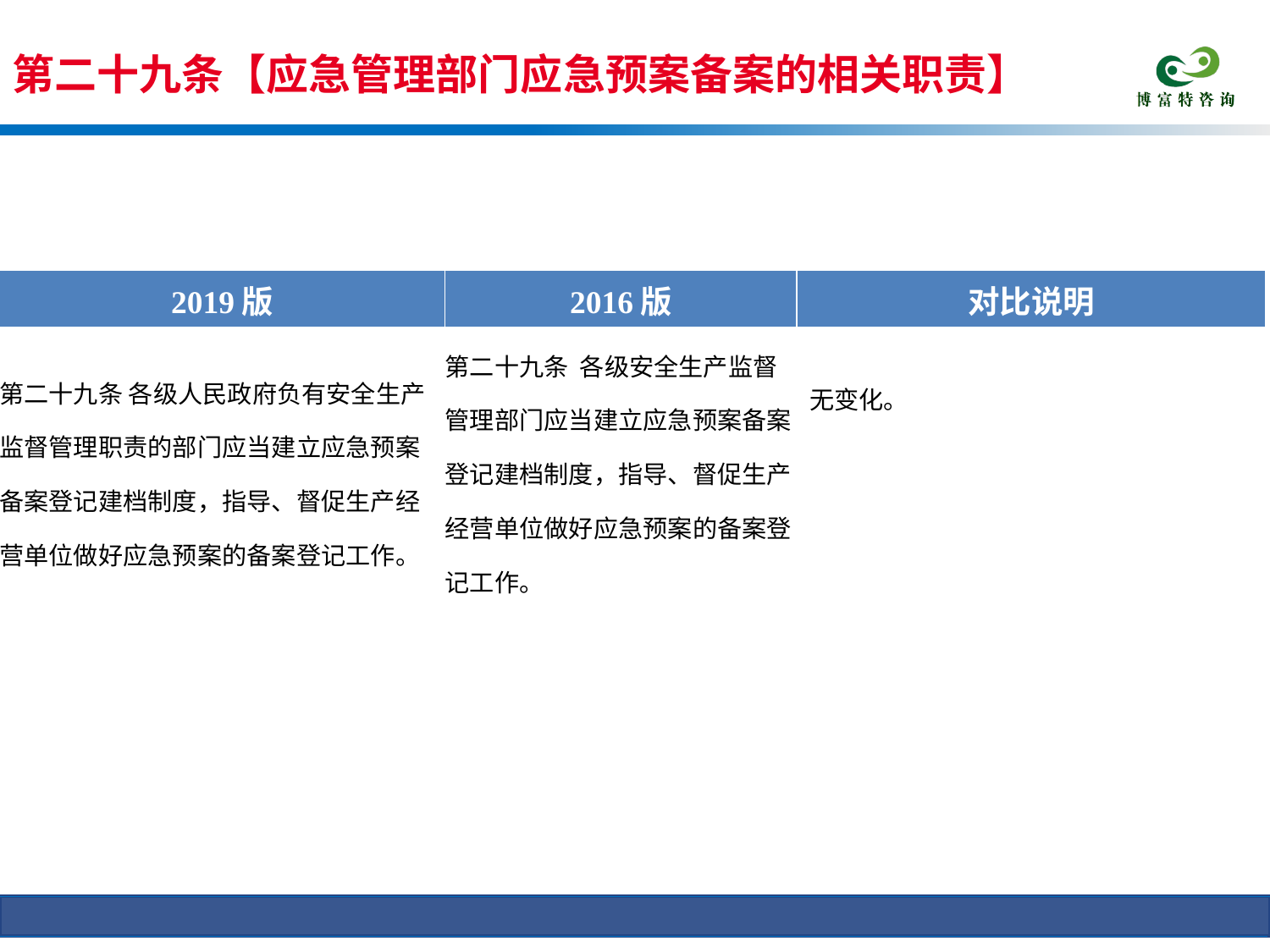

第二十九条【应急管理部门应急预案备案的相关职责】
条文对比
| 2019版 | 2016版 | 对比说明 |
| --- | --- | --- |
| 第二十九条 各级人民政府负有安全生产监督管理职责的部门应当建立应急预案备案登记建档制度，指导、督促生产经营单位做好应急预案的备案登记工作。 | 第二十九条 各级安全生产监督管理部门应当建立应急预案备案登记建档制度，指导、督促生产经营单位做好应急预案的备案登记工作。 | 无变化。 |